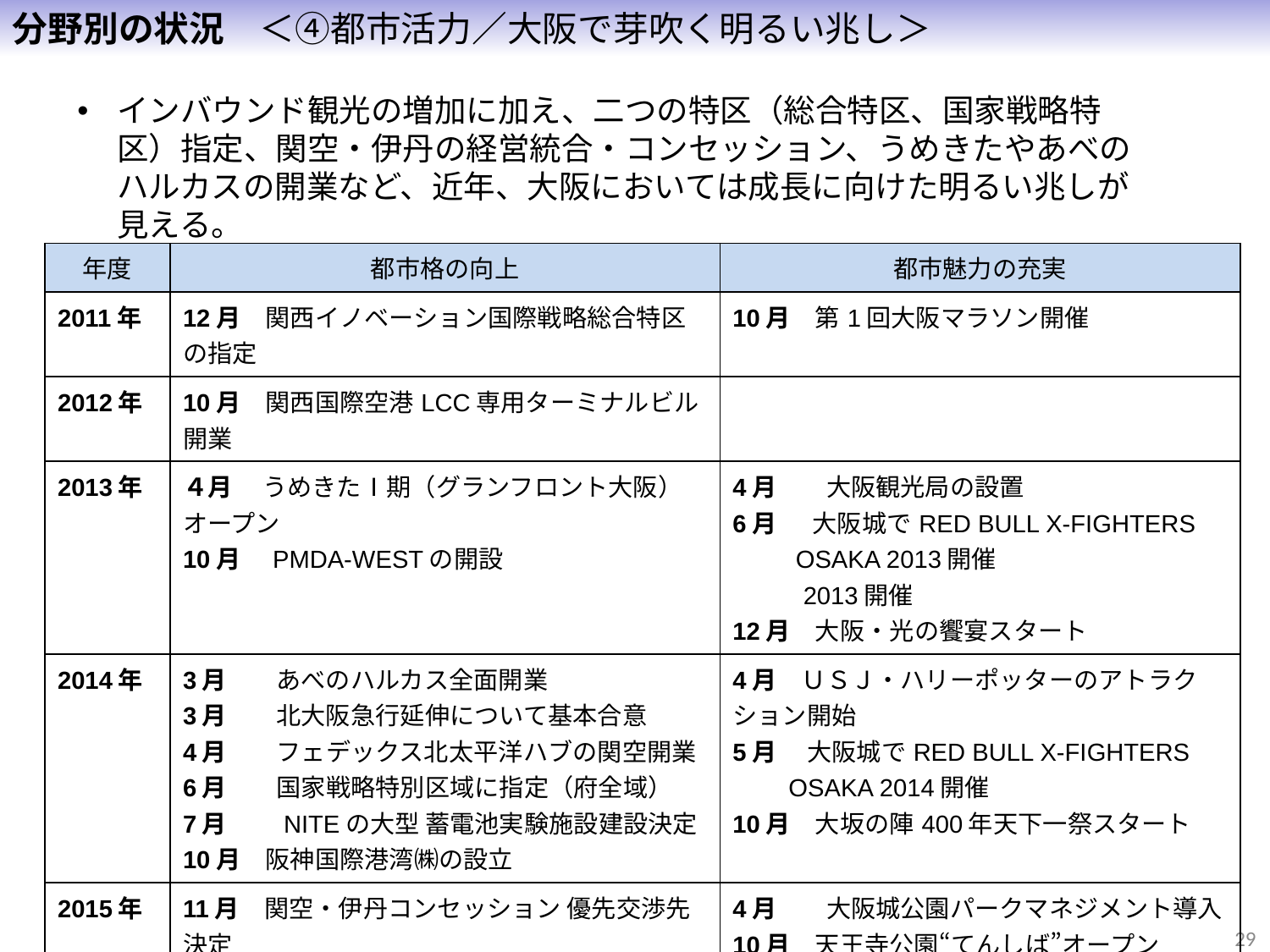

分野別の状況　＜④都市活力／大阪で芽吹く明るい兆し＞
インバウンド観光の増加に加え、二つの特区（総合特区、国家戦略特区）指定、関空・伊丹の経営統合・コンセッション、うめきたやあべのハルカスの開業など、近年、大阪においては成長に向けた明るい兆しが見える。
| 年度 | 都市格の向上 | 都市魅力の充実 |
| --- | --- | --- |
| 2011年 | 12月　関西イノベーション国際戦略総合特区の指定 | 10月　第1回大阪マラソン開催 |
| 2012年 | 10月　関西国際空港LCC専用ターミナルビル開業 |  |
| 2013年 | ４月　 うめきたⅠ期（グランフロント大阪）オープン 10月　PMDA-WESTの開設 | 4月　　大阪観光局の設置 6月　 大阪城でRED BULL X-FIGHTERS OSAKA 2013開催 　 2013開催 12月　大阪・光の饗宴スタート |
| 2014年 | 3月　　あべのハルカス全面開業 3月　　北大阪急行延伸について基本合意 4月　　フェデックス北太平洋ハブの関空開業 6月　　国家戦略特別区域に指定（府全域） 7月　　NITEの大型 蓄電池実験施設建設決定 10月　阪神国際港湾㈱の設立 | 4月　ＵＳＪ・ハリーポッターのアトラクション開始 5月　 大阪城でRED BULL X-FIGHTERS OSAKA 2014開催 10月　大坂の陣400年天下一祭スタート |
| 2015年 | 11月　関空・伊丹コンセッション 優先交渉先決定 11月　ＡＩＧが大阪に第2拠点発表 | 4月　　大阪城公園パークマネジメント導入 10月　天王寺公園“てんしば”オープン 11月　エキスポシティオープン |
29